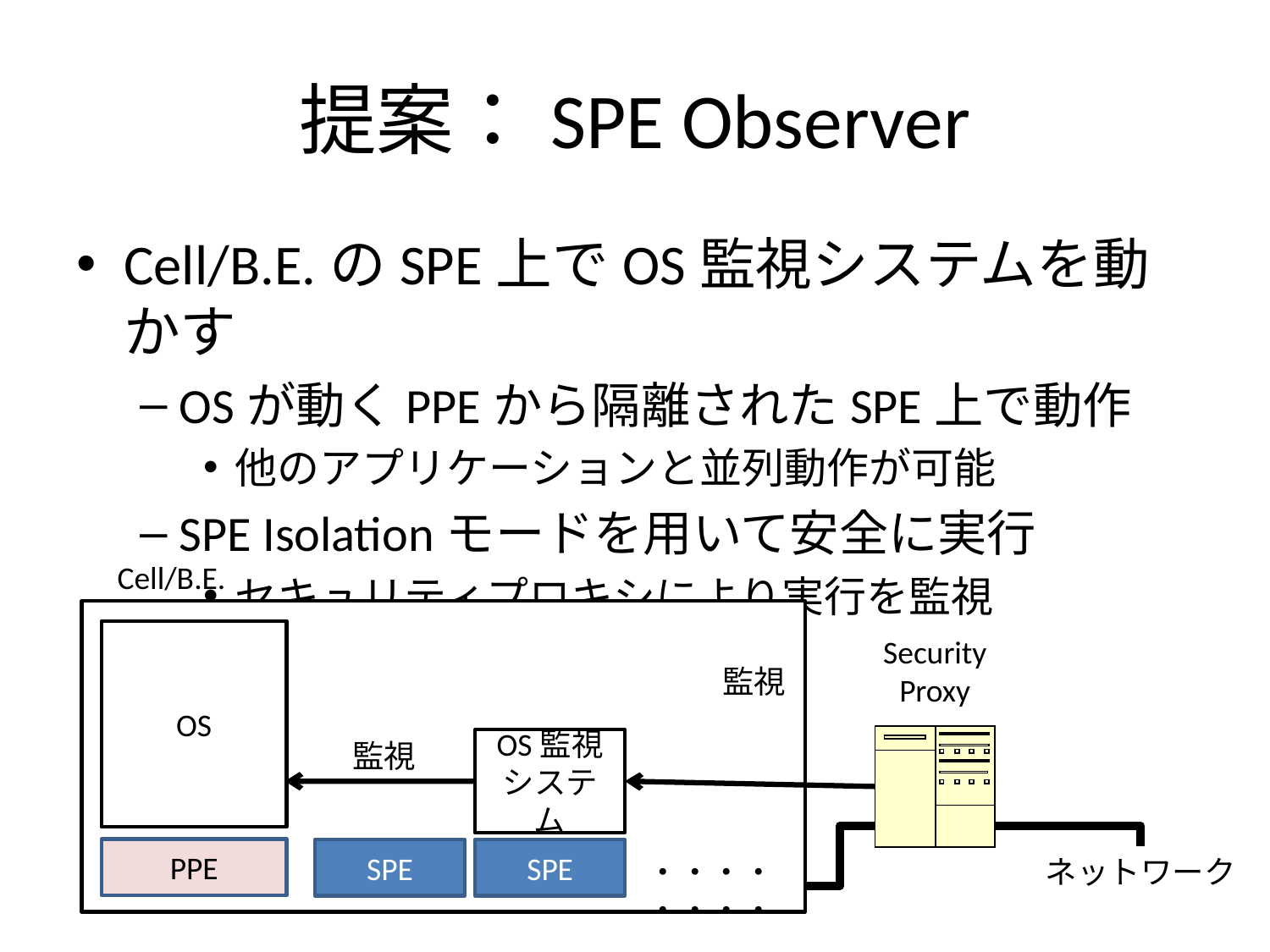

# 提案：SPE Observer
Cell/B.E.のSPE上でOS監視システムを動かす
OSが動くPPEから隔離されたSPE上で動作
他のアプリケーションと並列動作が可能
SPE Isolationモードを用いて安全に実行
セキュリティプロキシにより実行を監視

Cell/B.E.

OS
Security
Proxy
監視

監視
OS監視
システム
PPE
SPE
SPE
・・・・・・・・
ネットワーク